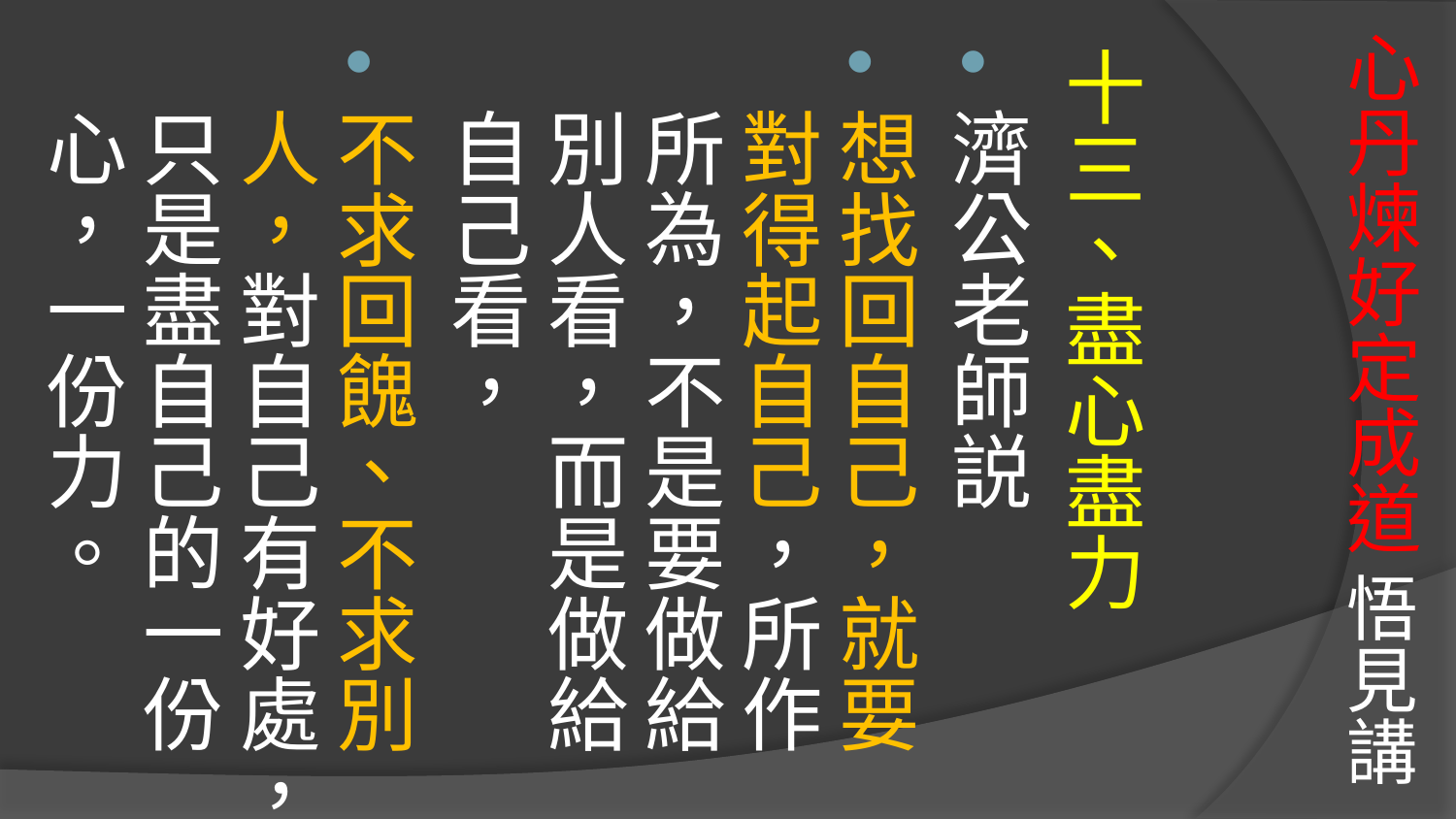

# 心丹煉好定成道 悟見講
十三、盡心盡力
濟公老師説
想找回自己，就要對得起自己，所作所為，不是要做給別人看，而是做給自己看，
不求回餽、不求別人，對自己有好處，只是盡自己的一份心，一份力。